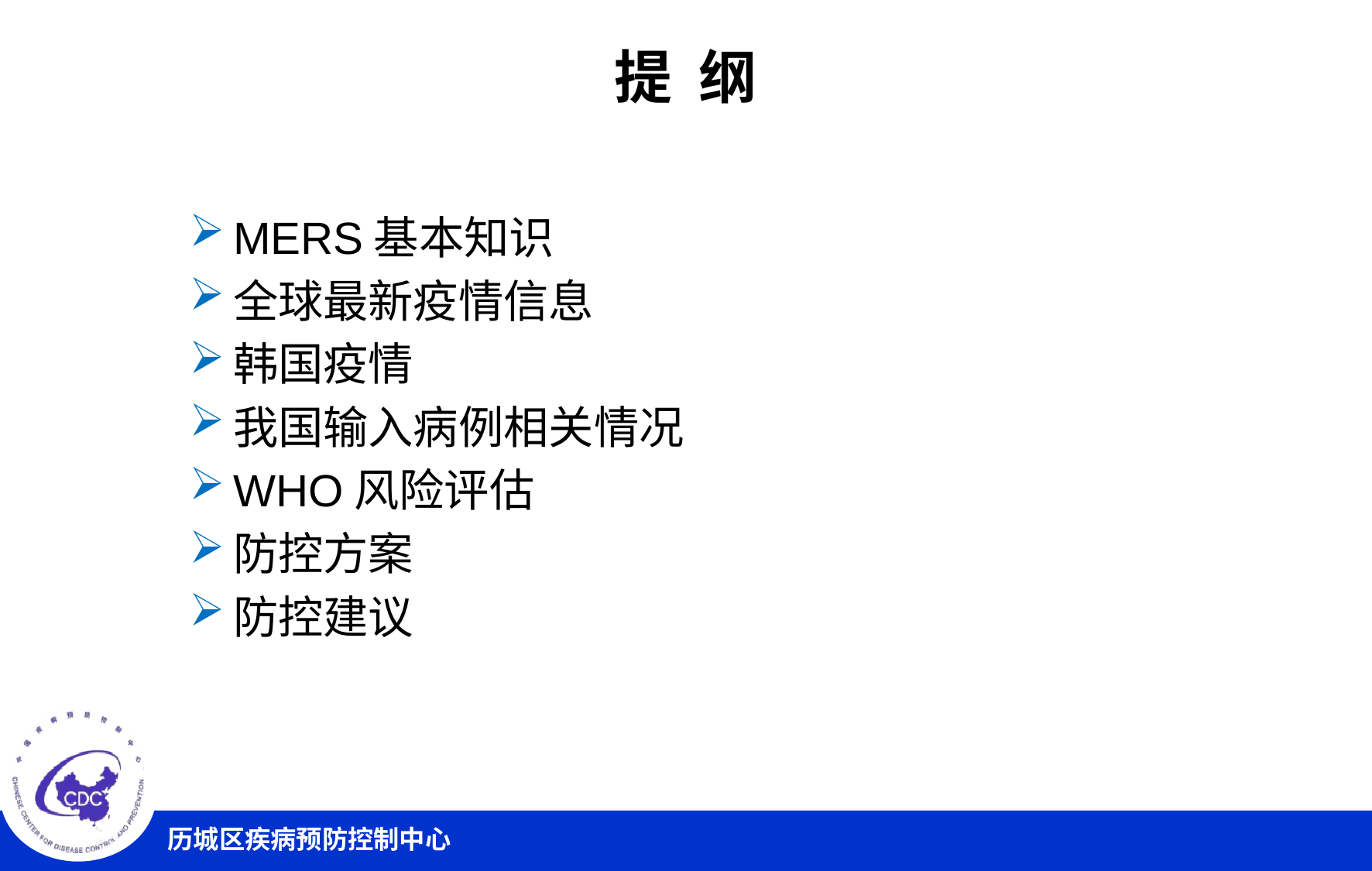

# 提  纲
MERS基本知识
全球最新疫情信息
韩国疫情
我国输入病例相关情况
WHO风险评估
防控方案
防控建议